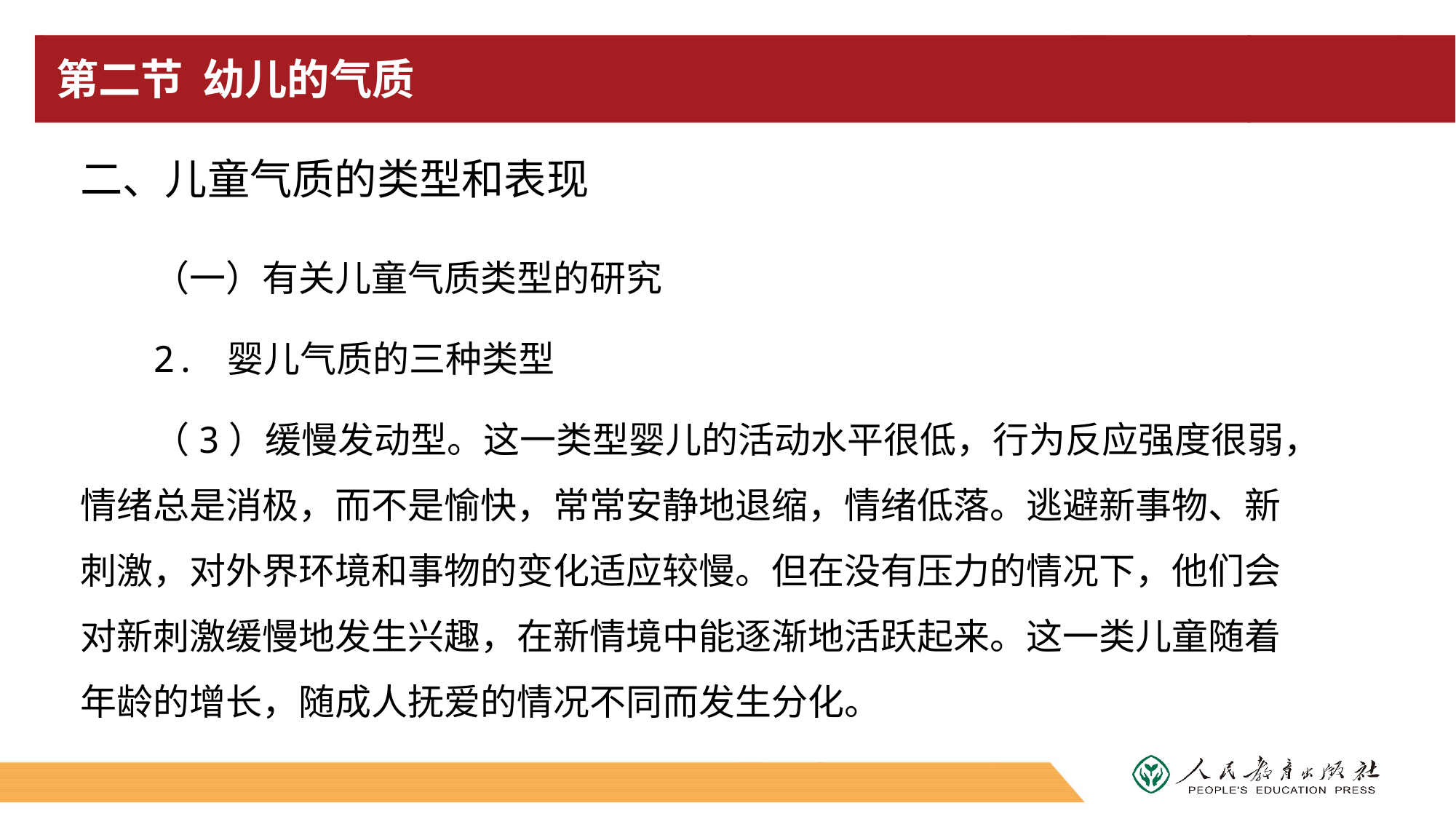

# 第二节  幼儿的气质
二、儿童气质的类型和表现
（一）有关儿童气质类型的研究
2. 婴儿气质的三种类型
（3）缓慢发动型。这一类型婴儿的活动水平很低，行为反应强度很弱，情绪总是消极，而不是愉快，常常安静地退缩，情绪低落。逃避新事物、新刺激，对外界环境和事物的变化适应较慢。但在没有压力的情况下，他们会对新刺激缓慢地发生兴趣，在新情境中能逐渐地活跃起来。这一类儿童随着年龄的增长，随成人抚爱的情况不同而发生分化。